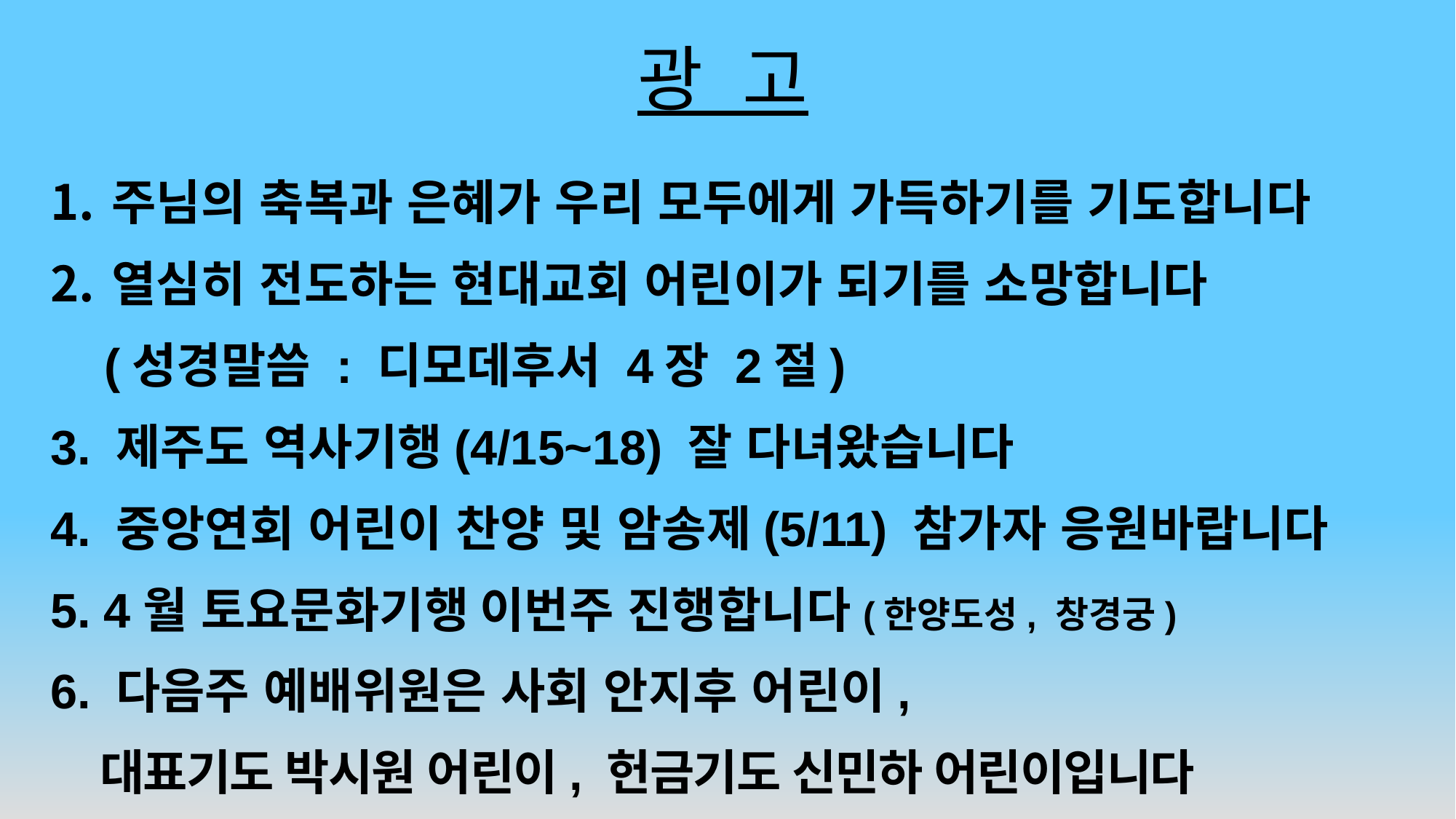

# 광  고
주님의 축복과 은혜가 우리 모두에게 가득하기를 기도합니다
열심히 전도하는 현대교회 어린이가 되기를 소망합니다
    (성경말씀 : 디모데후서 4장 2절)
3. 제주도 역사기행(4/15~18) 잘 다녀왔습니다
4. 중앙연회 어린이 찬양 및 암송제(5/11) 참가자 응원바랍니다
5. 4월 토요문화기행 이번주 진행합니다(한양도성, 창경궁)
6. 다음주 예배위원은 사회 안지후 어린이,
   대표기도 박시원 어린이, 헌금기도 신민하 어린이입니다